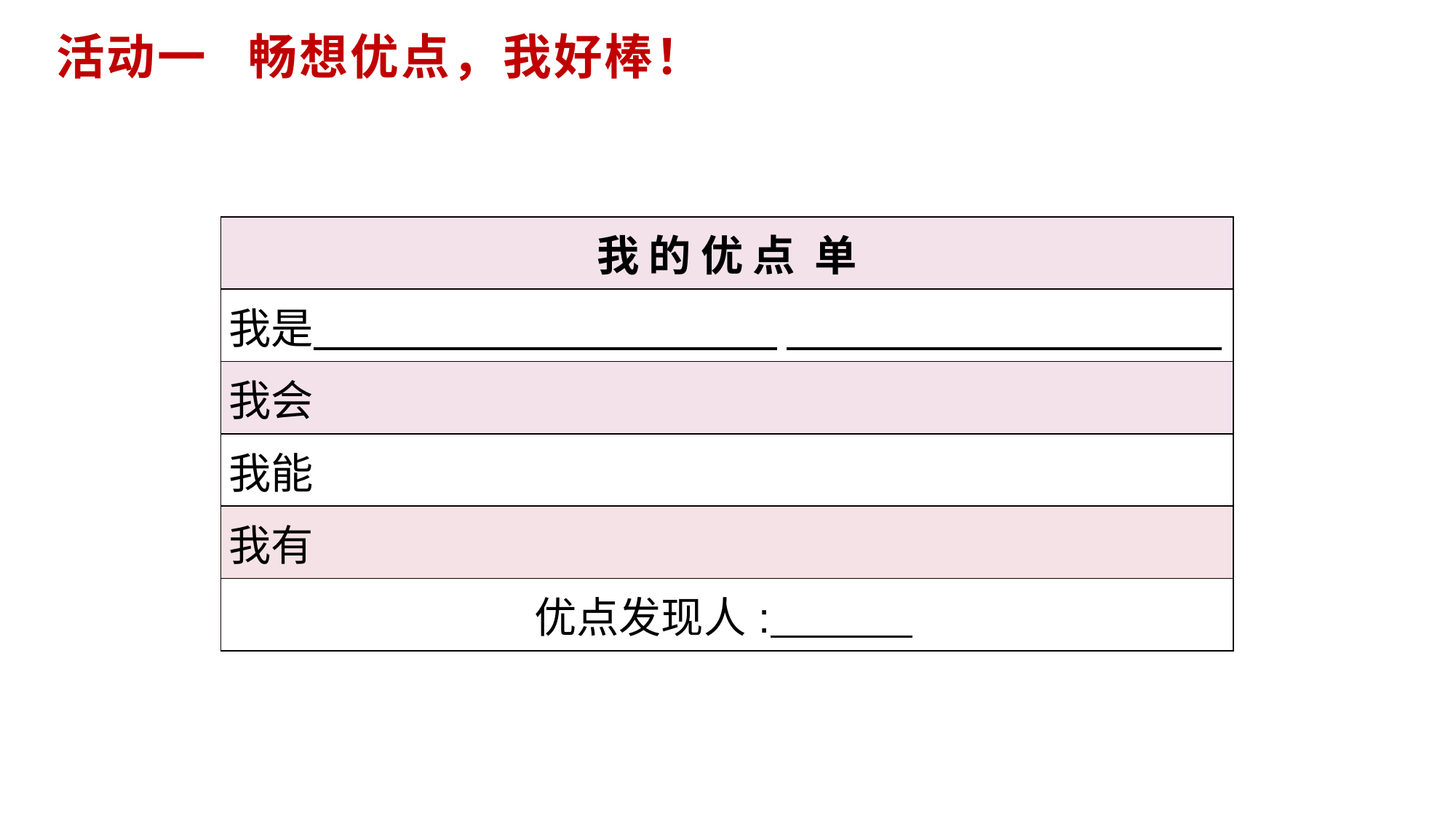

活动一   畅想优点，我好棒！
| 我 的 优 点 单 |
| --- |
| 我是 |
| 我会 |
| 我能 |
| 我有 |
| 优点发现人: |